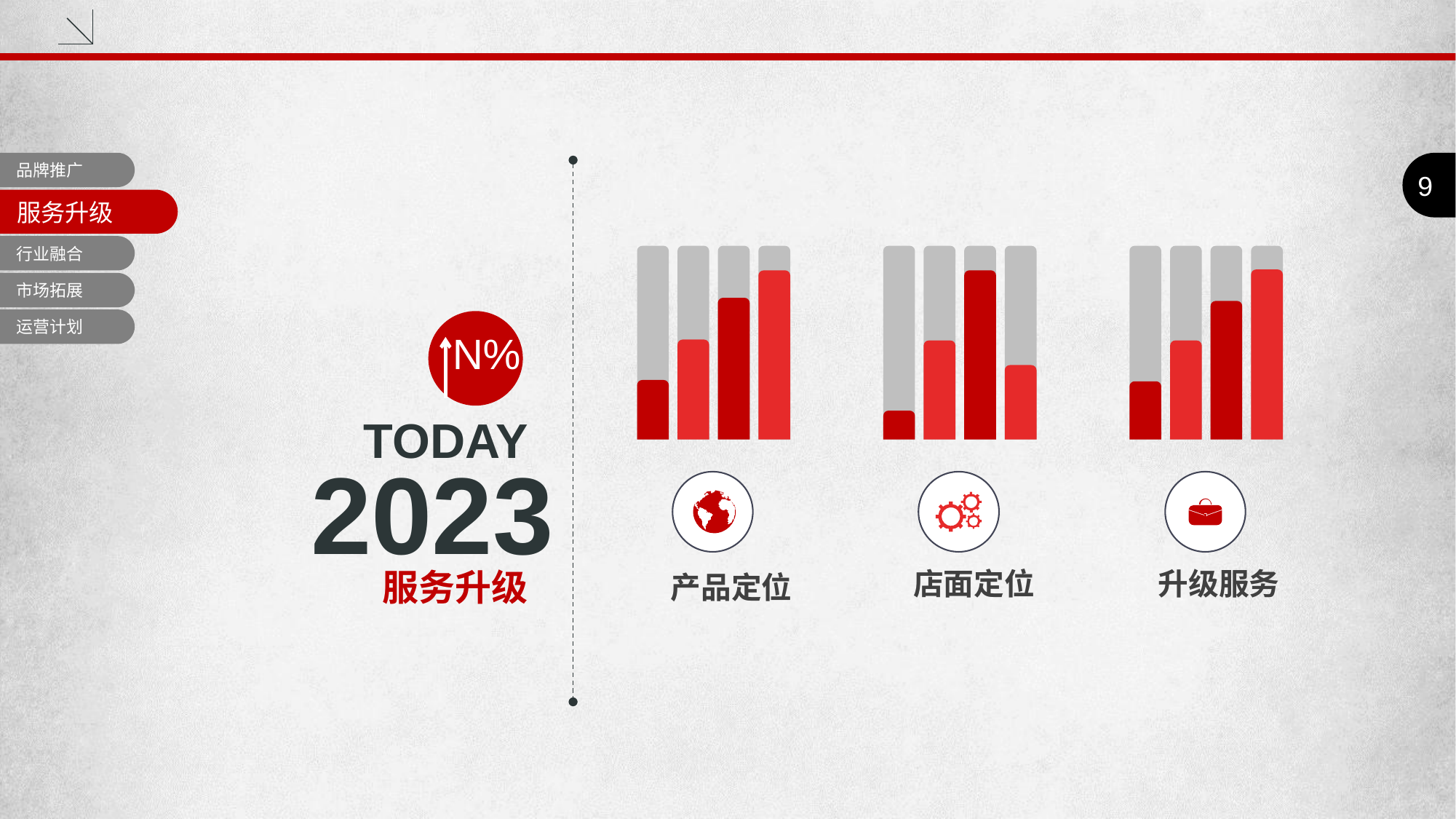

品牌推广

9

服务升级

行业融合

市场拓展

运营计划

N%

TODAY

2023

服务升级
店面定位
升级服务
产品定位